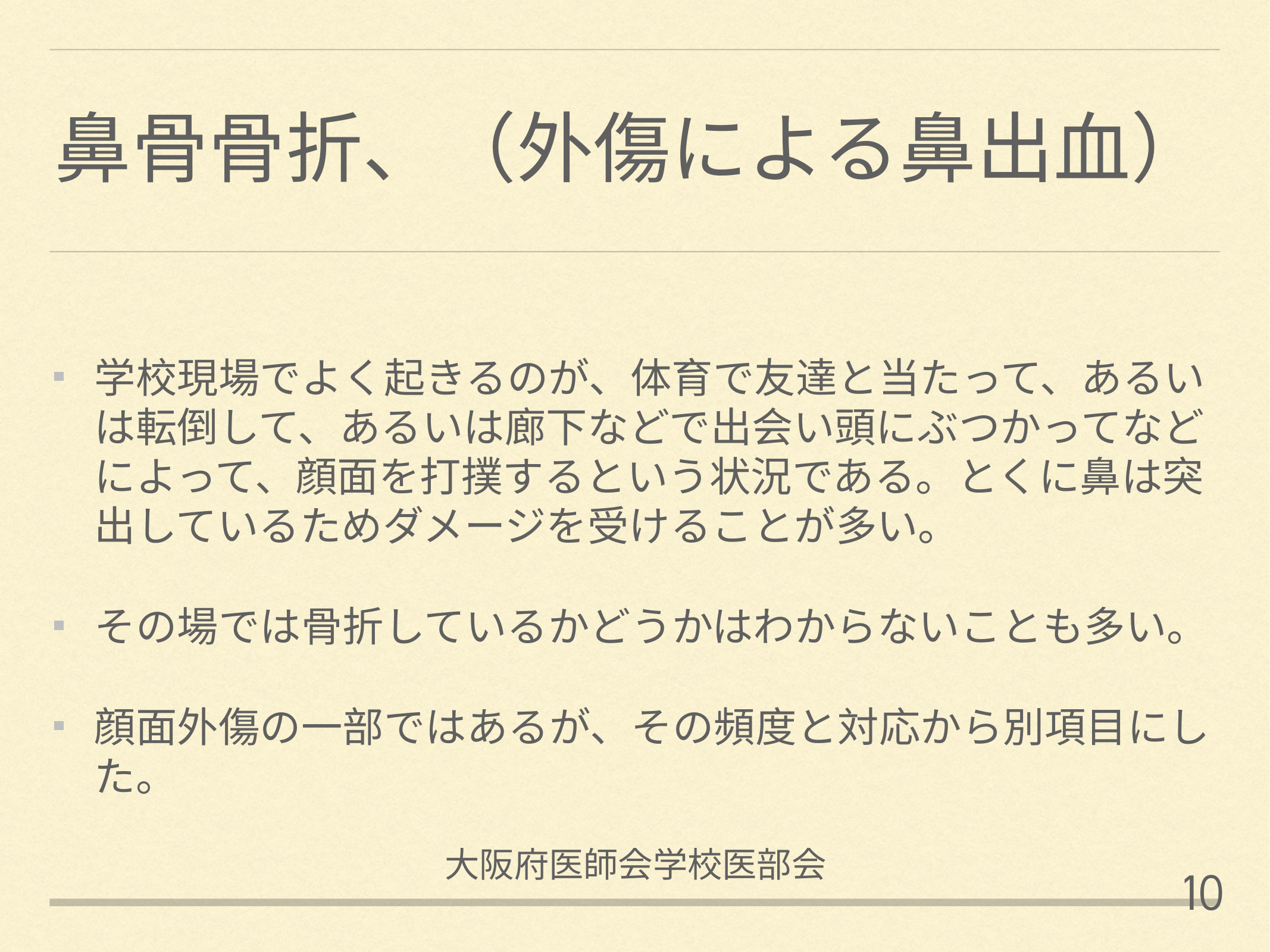

# 鼻骨骨折、（外傷による鼻出血）
学校現場でよく起きるのが、体育で友達と当たって、あるいは転倒して、あるいは廊下などで出会い頭にぶつかってなどによって、顔面を打撲するという状況である。とくに鼻は突出しているためダメージを受けることが多い。
その場では骨折しているかどうかはわからないことも多い。
顔面外傷の一部ではあるが、その頻度と対応から別項目にした。
大阪府医師会学校医部会
10